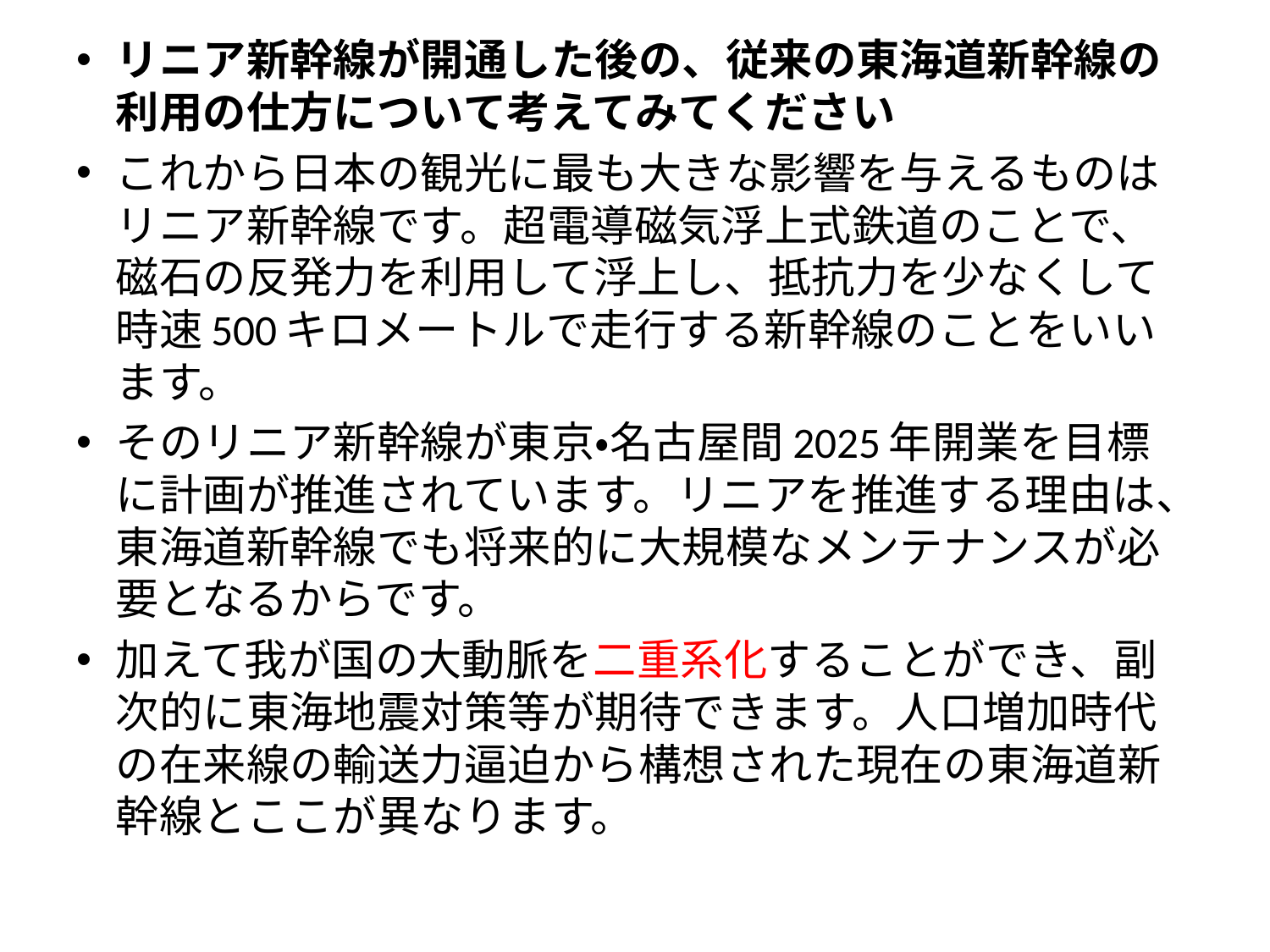

リニア新幹線が開通した後の、従来の東海道新幹線の利用の仕方について考えてみてください
これから日本の観光に最も大きな影響を与えるものはリニア新幹線です。超電導磁気浮上式鉄道のことで、磁石の反発力を利用して浮上し、抵抗力を少なくして時速500キロメートルで走行する新幹線のことをいいます。
そのリニア新幹線が東京・名古屋間2025年開業を目標に計画が推進されています。リニアを推進する理由は、東海道新幹線でも将来的に大規模なメンテナンスが必要となるからです。
加えて我が国の大動脈を二重系化することができ、副次的に東海地震対策等が期待できます。人口増加時代の在来線の輸送力逼迫から構想された現在の東海道新幹線とここが異なります。